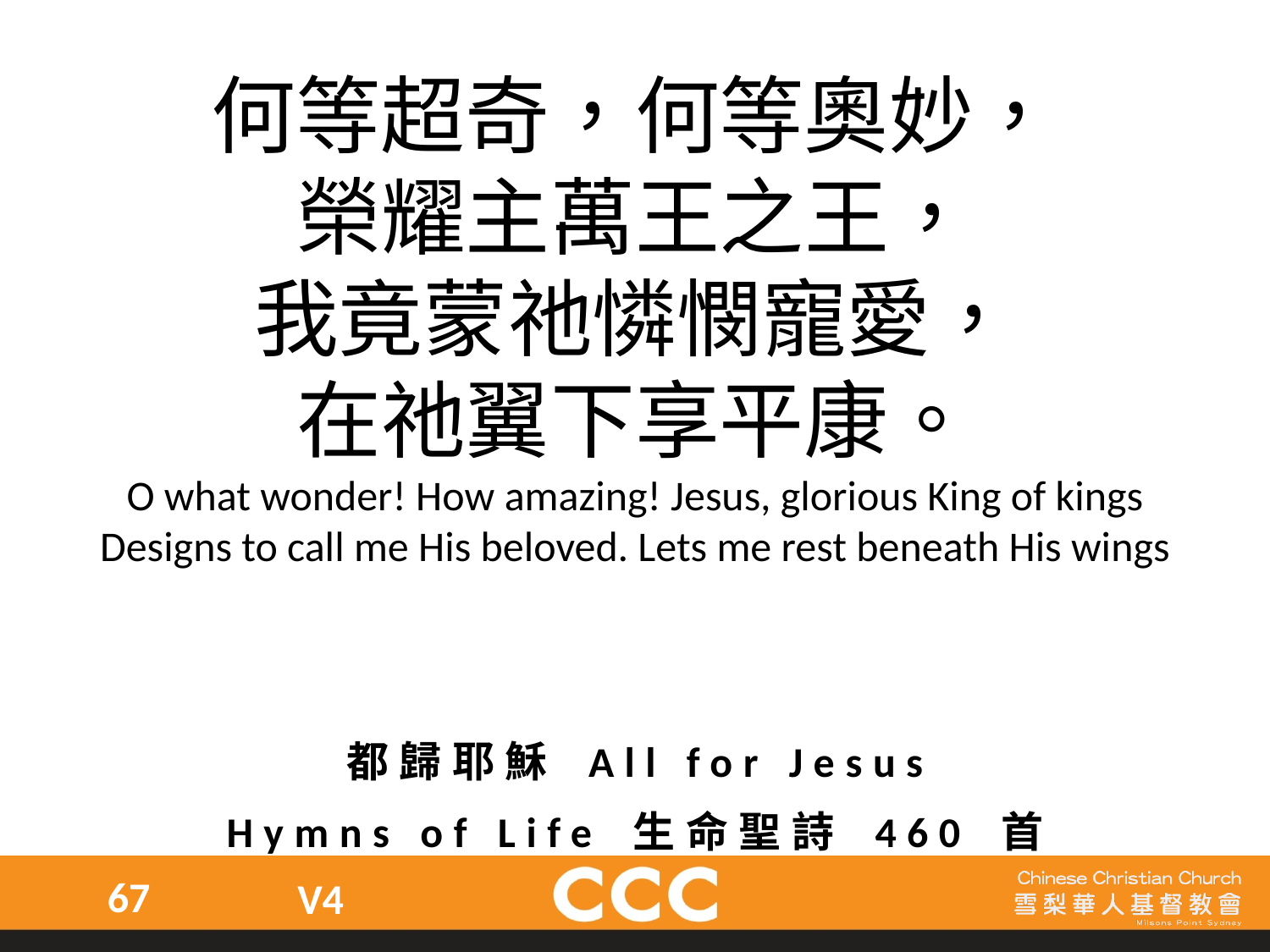

何等超奇，何等奧妙，
榮耀主萬王之王，
我竟蒙祂憐憫寵愛，
在祂翼下享平康。
O what wonder! How amazing! Jesus, glorious King of kings
Designs to call me His beloved. Lets me rest beneath His wings
都歸耶穌 All for Jesus
Hymns of Life 生命聖詩 460 首
67
V4